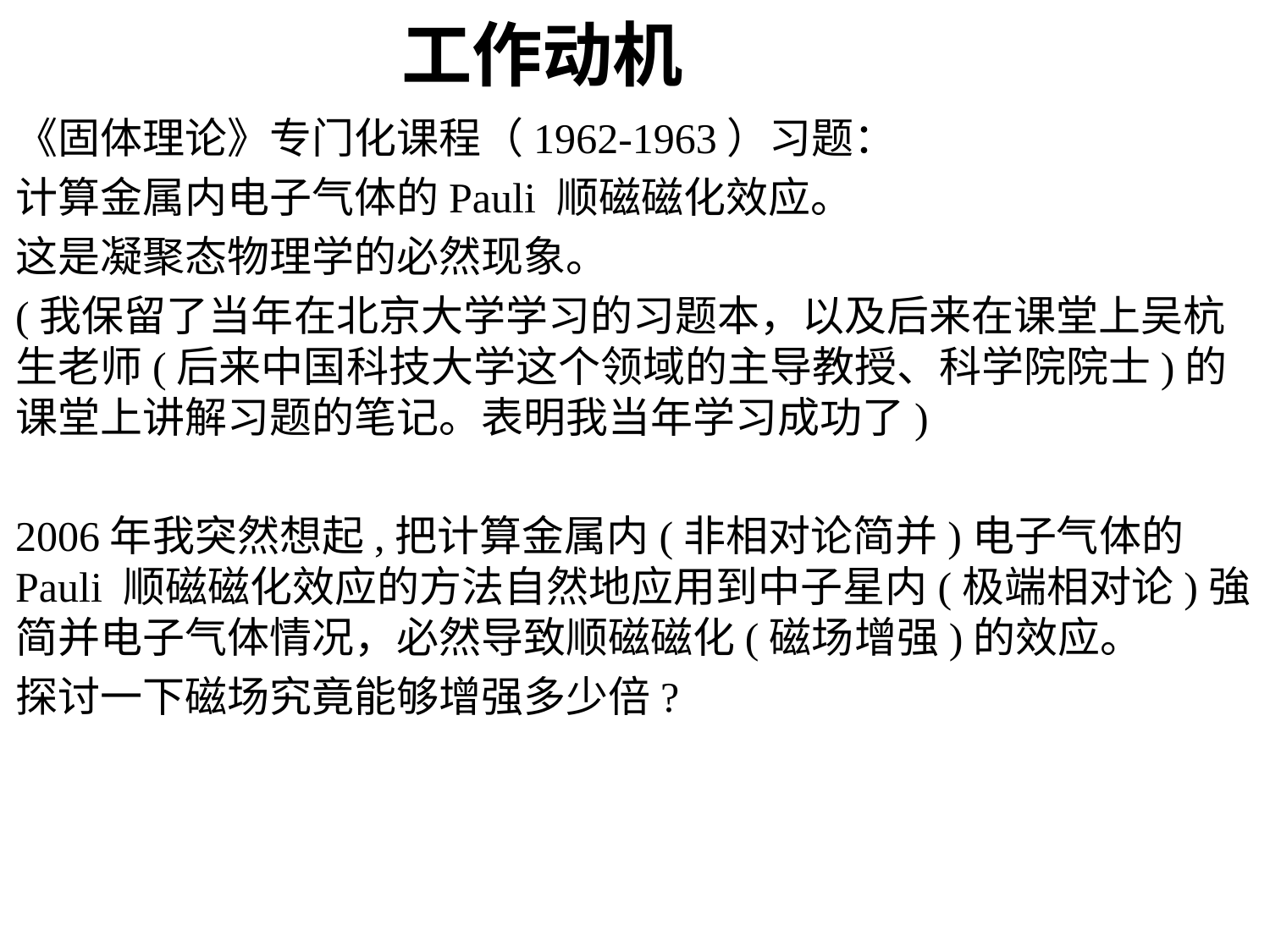

# 工作动机
《固体理论》专门化课程（1962-1963）习题：
计算金属内电子气体的Pauli 顺磁磁化效应。
这是凝聚态物理学的必然现象。
(我保留了当年在北京大学学习的习题本，以及后来在课堂上吴杭生老师(后来中国科技大学这个领域的主导教授、科学院院士)的课堂上讲解习题的笔记。表明我当年学习成功了)

2006年我突然想起,把计算金属内(非相对论简并)电子气体的Pauli 顺磁磁化效应的方法自然地应用到中子星内(极端相对论)強简并电子气体情况，必然导致顺磁磁化(磁场增强)的效应。
探讨一下磁场究竟能够增强多少倍?